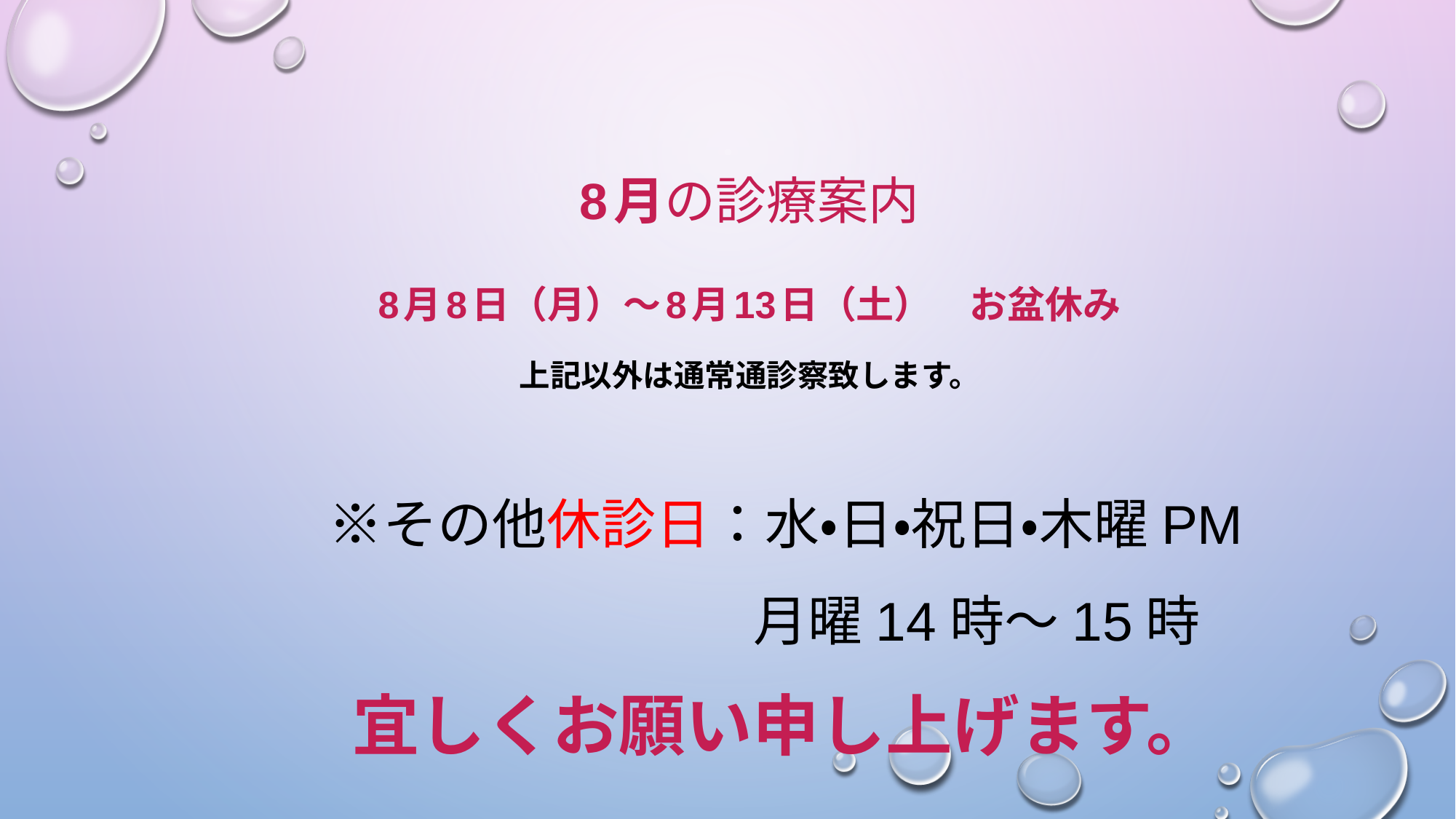

# 8月の診療案内 8月8日（月）～8月13日（土）　お盆休み 　 上記以外は通常通診察致します。
　※その他休診日：水・日・祝日・木曜PM
　      　　　　　　月曜14時～15時
　宜しくお願い申し上げます。